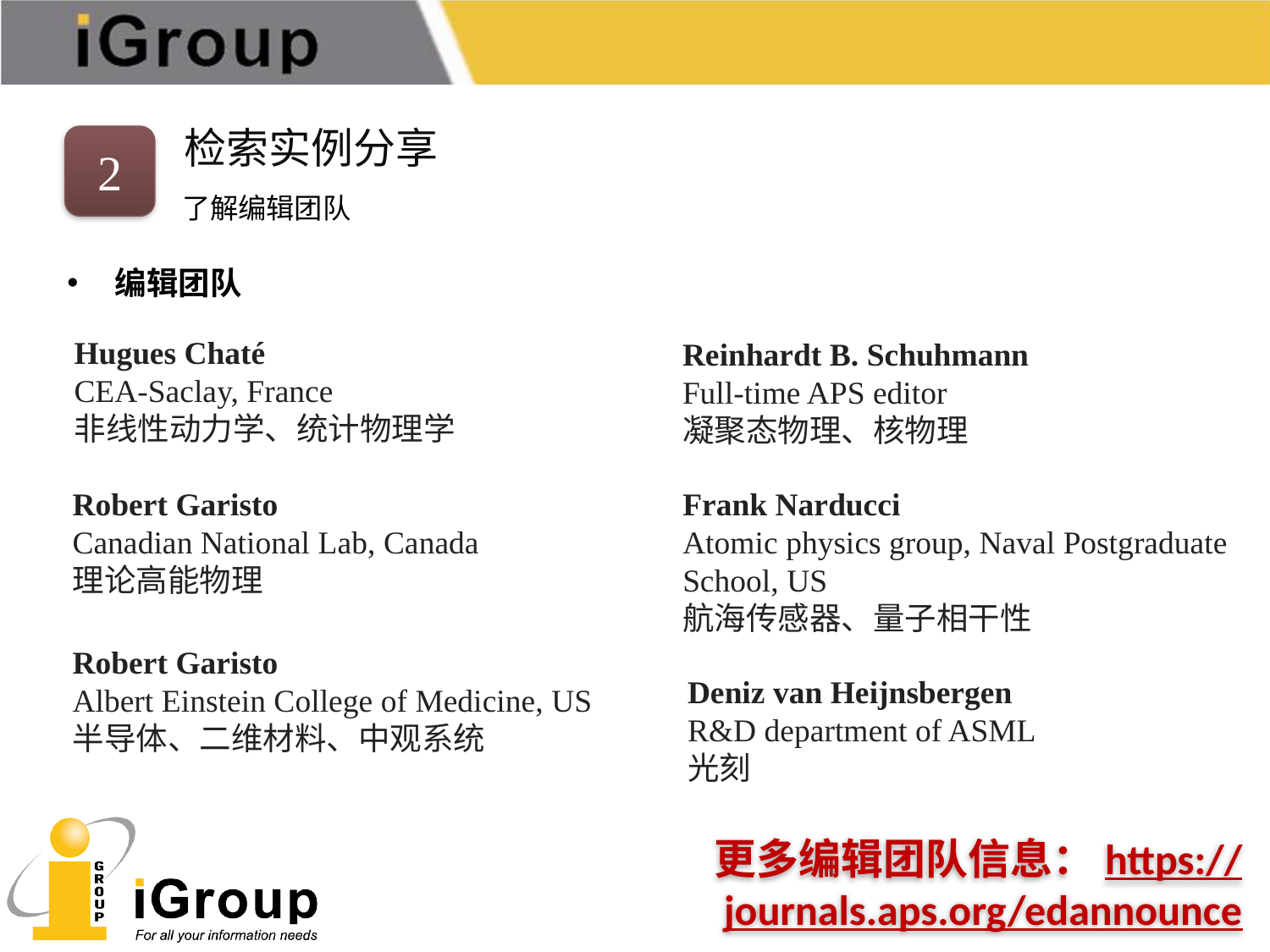

检索实例分享
2
了解编辑团队
编辑团队
Hugues Chaté
CEA-Saclay, France
非线性动力学、统计物理学
Reinhardt B. Schuhmann
Full-time APS editor
凝聚态物理、核物理
Robert Garisto
Canadian National Lab, Canada
理论高能物理
Frank Narducci
Atomic physics group, Naval Postgraduate School, US
航海传感器、量子相干性
Robert Garisto
Albert Einstein College of Medicine, US
半导体、二维材料、中观系统
Deniz van Heijnsbergen
R&D department of ASML
光刻
更多编辑团队信息：https://journals.aps.org/edannounce